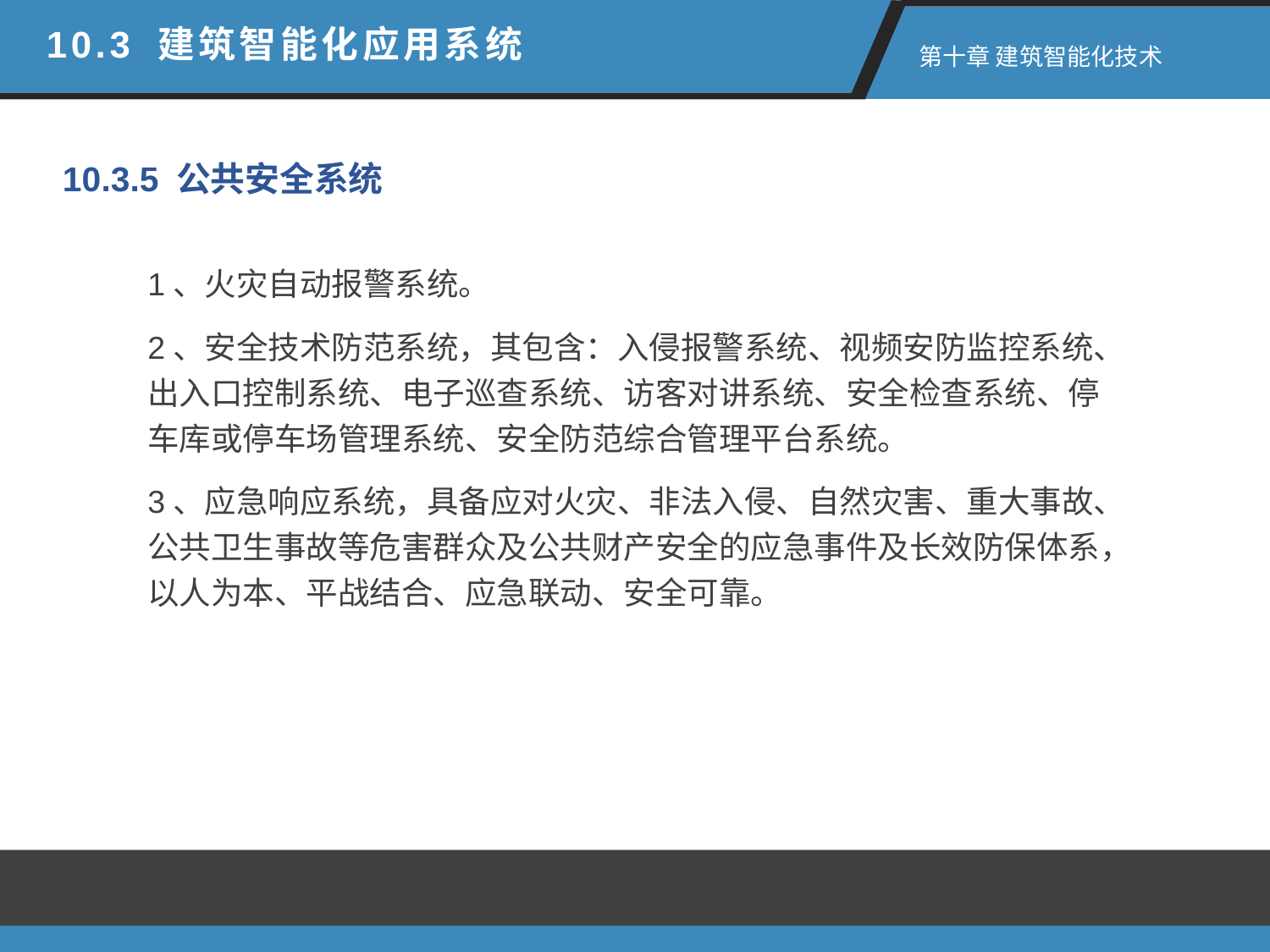

10.3 建筑智能化应用系统
第十章 建筑智能化技术
10.3.5 公共安全系统
1、火灾自动报警系统。
2、安全技术防范系统，其包含：入侵报警系统、视频安防监控系统、出入口控制系统、电子巡查系统、访客对讲系统、安全检查系统、停车库或停车场管理系统、安全防范综合管理平台系统。
3、应急响应系统，具备应对火灾、非法入侵、自然灾害、重大事故、公共卫生事故等危害群众及公共财产安全的应急事件及长效防保体系，以人为本、平战结合、应急联动、安全可靠。